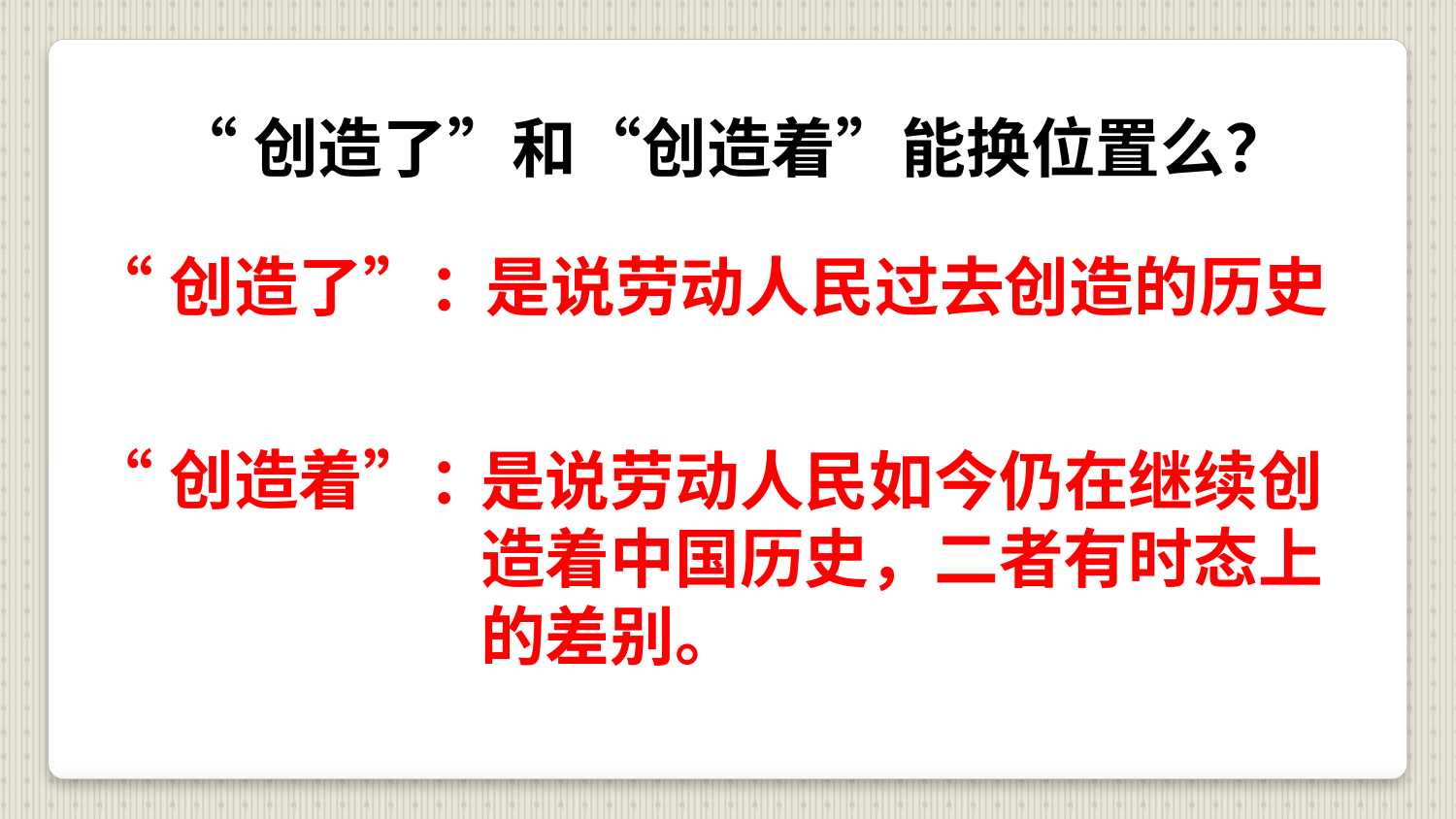

“创造了”和“创造着”能换位置么？
“创造了”：
是说劳动人民过去创造的历史
“创造着”：
是说劳动人民如今仍在继续创造着中国历史，二者有时态上的差别。